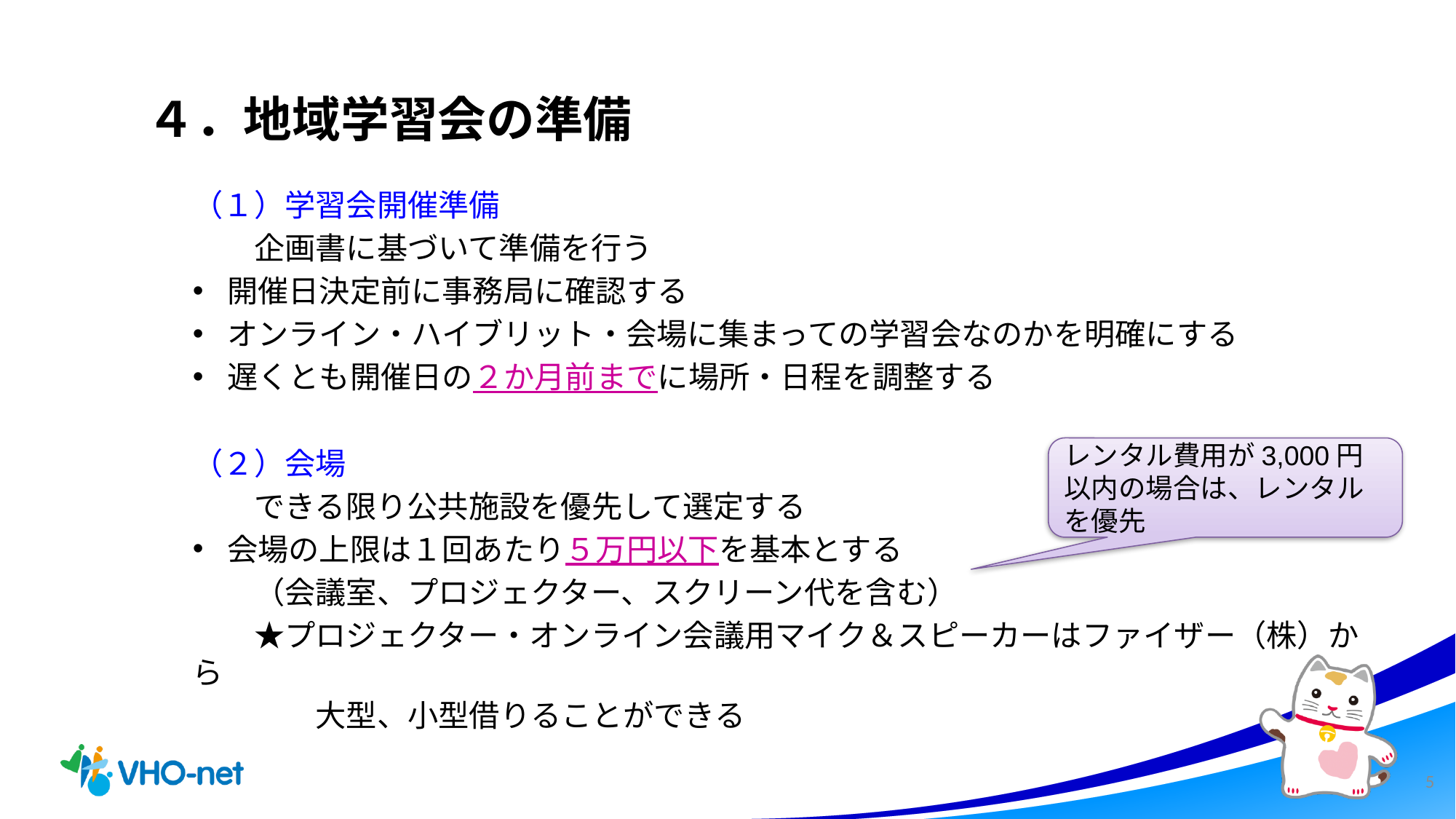

# ４．地域学習会の準備
（１）学習会開催準備
　　企画書に基づいて準備を行う
開催日決定前に事務局に確認する
オンライン・ハイブリット・会場に集まっての学習会なのかを明確にする
遅くとも開催日の２か月前までに場所・日程を調整する

（２）会場
　　できる限り公共施設を優先して選定する
会場の上限は１回あたり５万円以下を基本とする
　　（会議室、プロジェクター、スクリーン代を含む）
　　★プロジェクター・オンライン会議用マイク＆スピーカーはファイザー（株）から
　　　　大型、小型借りることができる

レンタル費用が3,000円以内の場合は、レンタルを優先
5